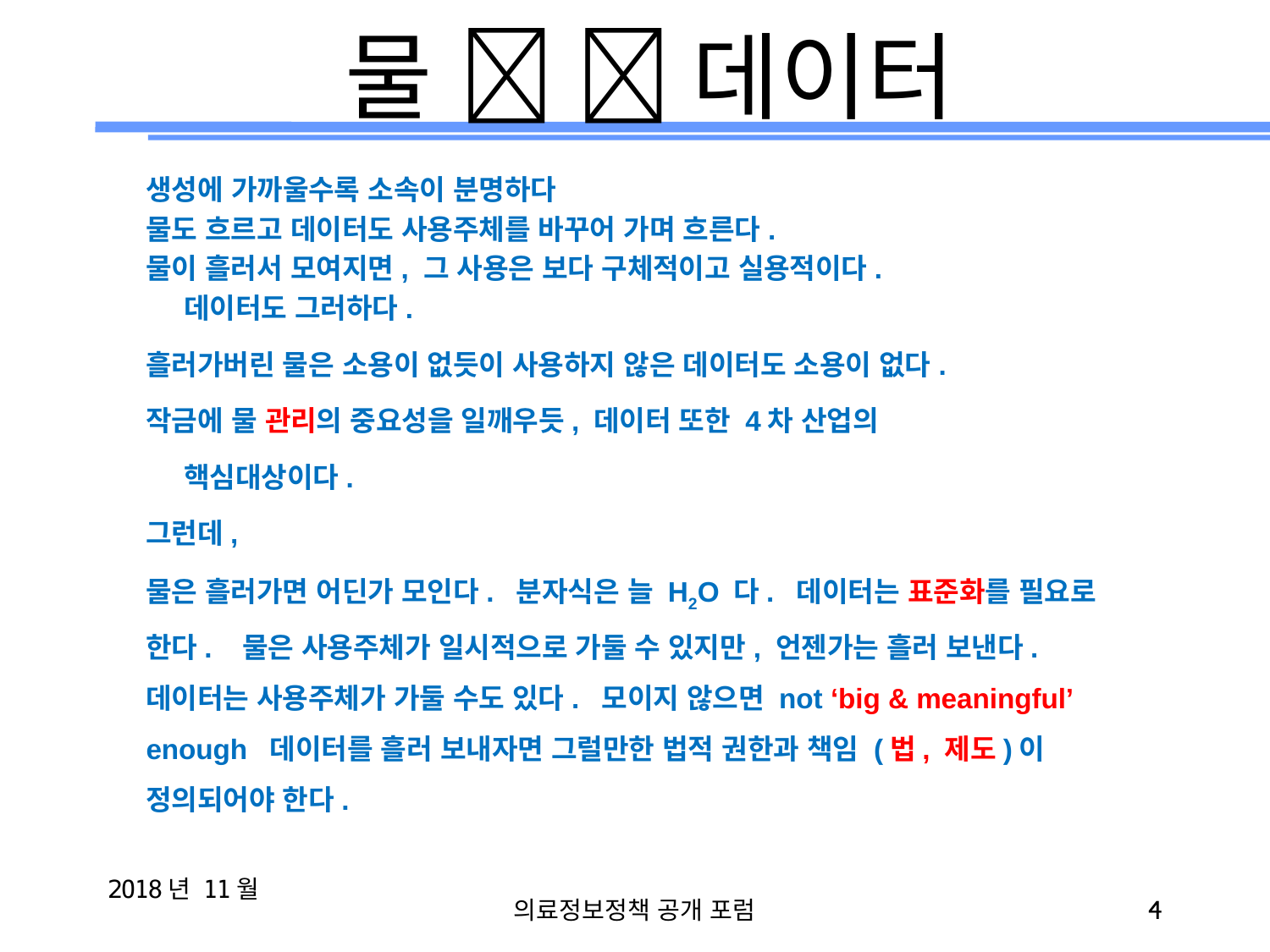

# 물 ≅ ≠ 데이터
생성에 가까울수록 소속이 분명하다
물도 흐르고 데이터도 사용주체를 바꾸어 가며 흐른다.
물이 흘러서 모여지면, 그 사용은 보다 구체적이고 실용적이다.
    데이터도 그러하다.
흘러가버린 물은 소용이 없듯이 사용하지 않은 데이터도 소용이 없다.
작금에 물 관리의 중요성을 일깨우듯, 데이터 또한 4차 산업의
    핵심대상이다.
그런데,
물은 흘러가면 어딘가 모인다.  분자식은 늘 H2O 다.  데이터는 표준화를 필요로 한다.   물은 사용주체가 일시적으로 가둘 수 있지만, 언젠가는 흘러 보낸다.  데이터는 사용주체가 가둘 수도 있다.  모이지 않으면 not ‘big & meaningful’ enough  데이터를 흘러 보내자면 그럴만한 법적 권한과 책임 (법, 제도)이 정의되어야 한다.

2018년 11월
의료정보정책 공개 포럼
4